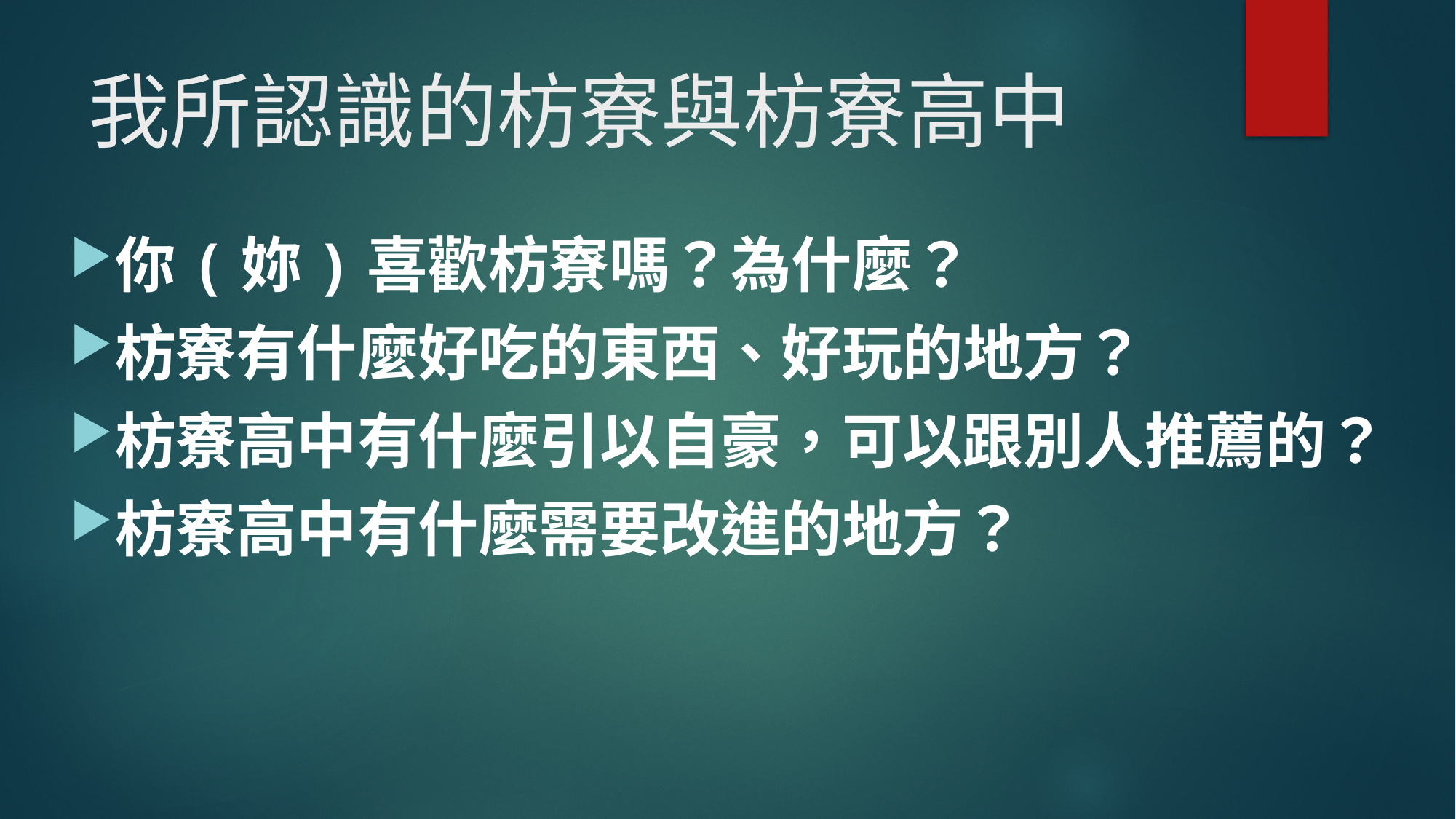

# 我所認識的枋寮與枋寮高中
你(妳)喜歡枋寮嗎？為什麼？
枋寮有什麼好吃的東西、好玩的地方？
枋寮高中有什麼引以自豪，可以跟別人推薦的？
枋寮高中有什麼需要改進的地方？